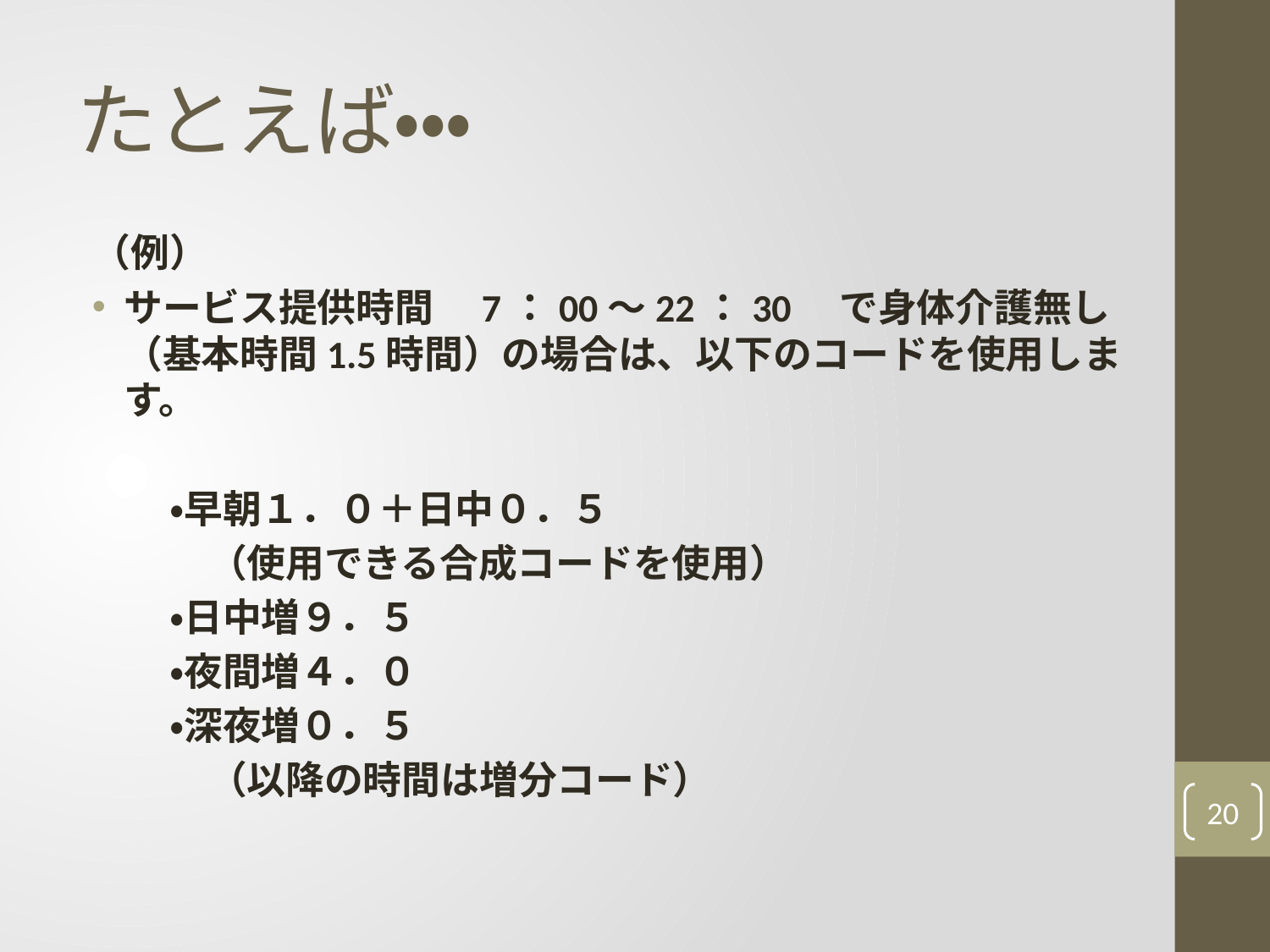

# たとえば・・・
（例）
サービス提供時間　7：00～22：30　で身体介護無し（基本時間1.5時間）の場合は、以下のコードを使用します。

　　・早朝１．０＋日中０．５
　　　（使用できる合成コードを使用）
　　・日中増９．５
　　・夜間増４．０
　　・深夜増０．５
　　　（以降の時間は増分コード）
20